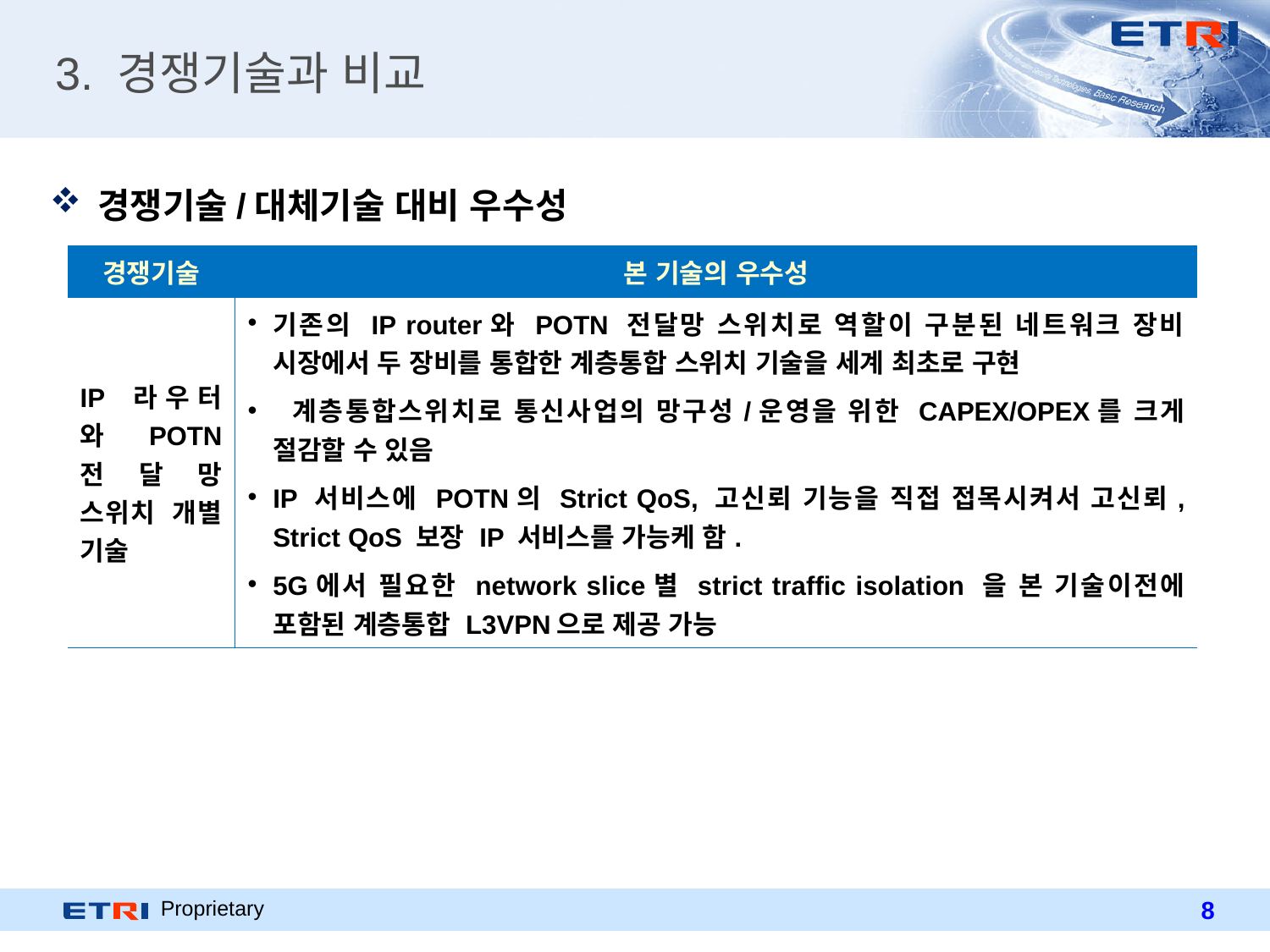

# 3. 경쟁기술과 비교
경쟁기술/대체기술 대비 우수성

| 경쟁기술 | 본 기술의 우수성 |
| --- | --- |
| IP 라우터 와 POTN 전달망 스위치 개별 기술 | 기존의 IP router와 POTN 전달망 스위치로 역할이 구분된 네트워크 장비 시장에서 두 장비를 통합한 계층통합 스위치 기술을 세계 최초로 구현 계층통합스위치로 통신사업의 망구성/운영을 위한 CAPEX/OPEX를 크게 절감할 수 있음 IP 서비스에 POTN의 Strict QoS, 고신뢰 기능을 직접 접목시켜서 고신뢰, Strict QoS 보장 IP 서비스를 가능케 함. 5G에서 필요한 network slice별 strict traffic isolation 을 본 기술이전에 포함된 계층통합 L3VPN으로 제공 가능 |
8